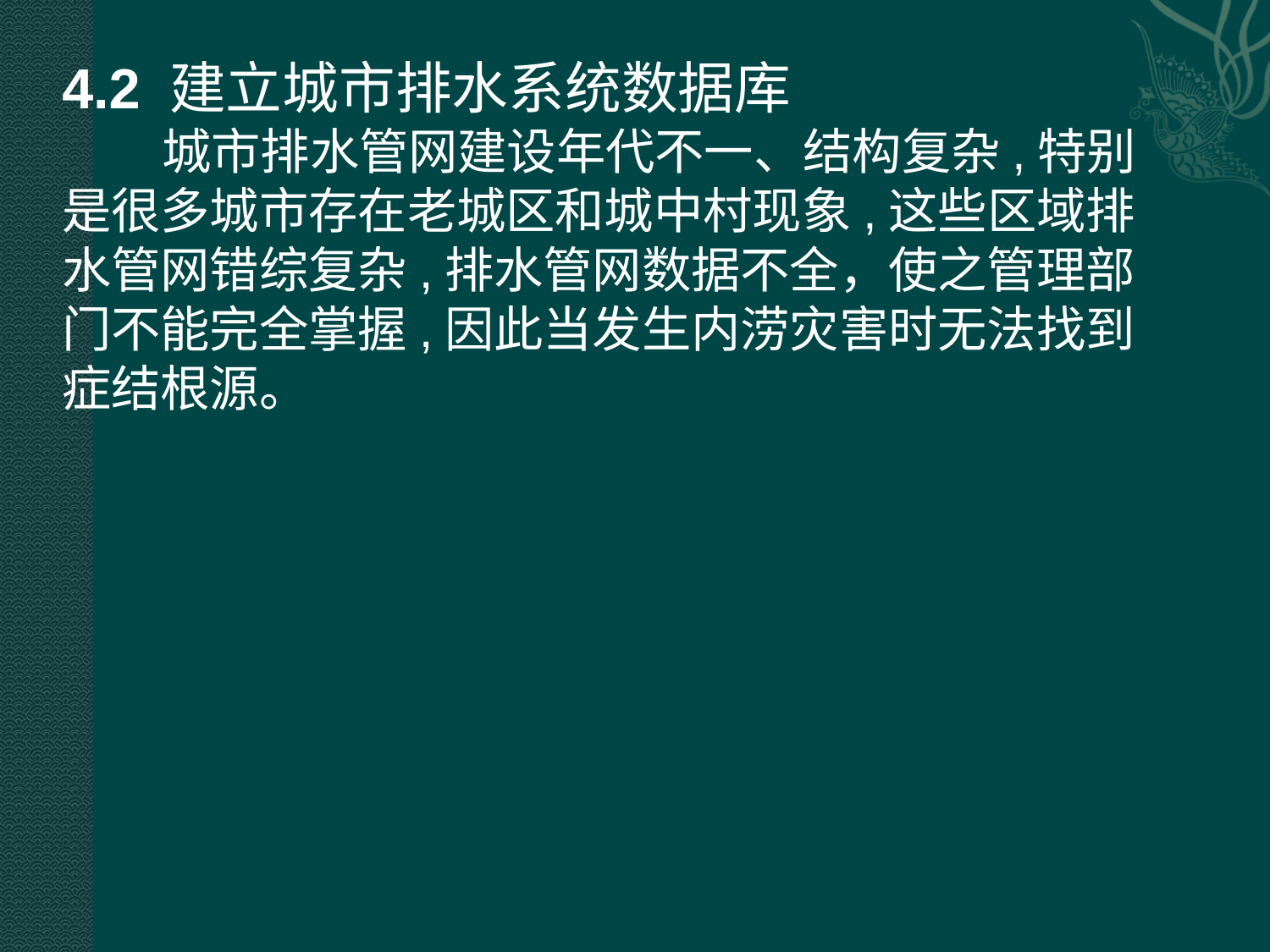

4.2 建立城市排水系统数据库
        城市排水管网建设年代不一、结构复杂,特别是很多城市存在老城区和城中村现象,这些区域排水管网错综复杂,排水管网数据不全，使之管理部门不能完全掌握,因此当发生内涝灾害时无法找到症结根源。